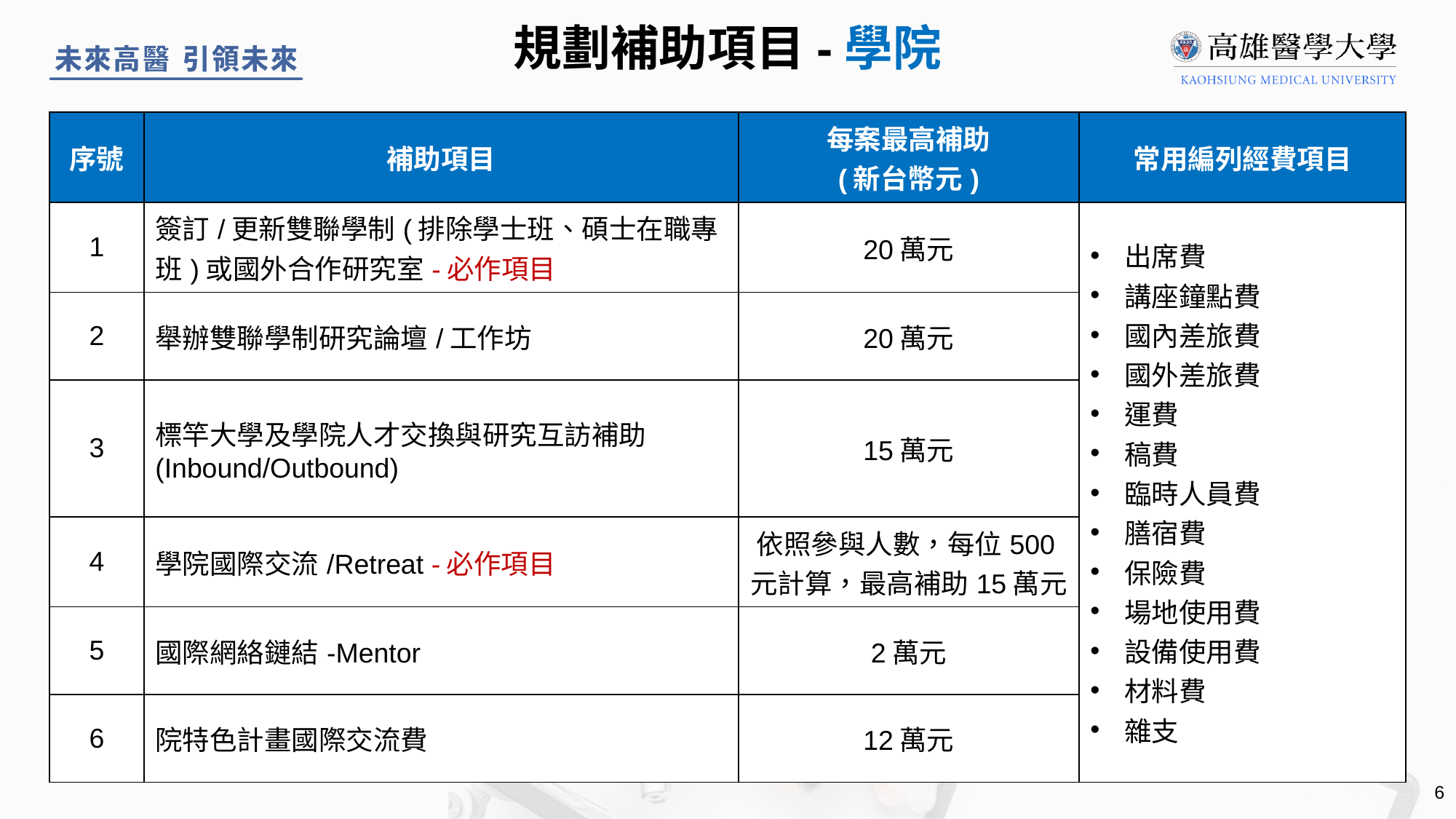

規劃補助項目-學院
| 序號 | 補助項目 | 每案最高補助 (新台幣元) | 常用編列經費項目 |
| --- | --- | --- | --- |
| 1 | 簽訂/更新雙聯學制(排除學士班、碩士在職專班)或國外合作研究室-必作項目 | 20萬元 | 出席費 講座鐘點費 國內差旅費 國外差旅費 運費 稿費 臨時人員費 膳宿費 保險費 場地使用費 設備使用費 材料費 雜支 |
| 2 | 舉辦雙聯學制研究論壇/工作坊 | 20萬元 |  |
| 3 | 標竿大學及學院人才交換與研究互訪補助(Inbound/Outbound) | 15萬元 |  |
| 4 | 學院國際交流/Retreat -必作項目 | 依照參與人數，每位500元計算，最高補助15萬元 |  |
| 5 | 國際網絡鏈結-Mentor | 2萬元 |  |
| 6 | 院特色計畫國際交流費 | 12萬元 |  |
6